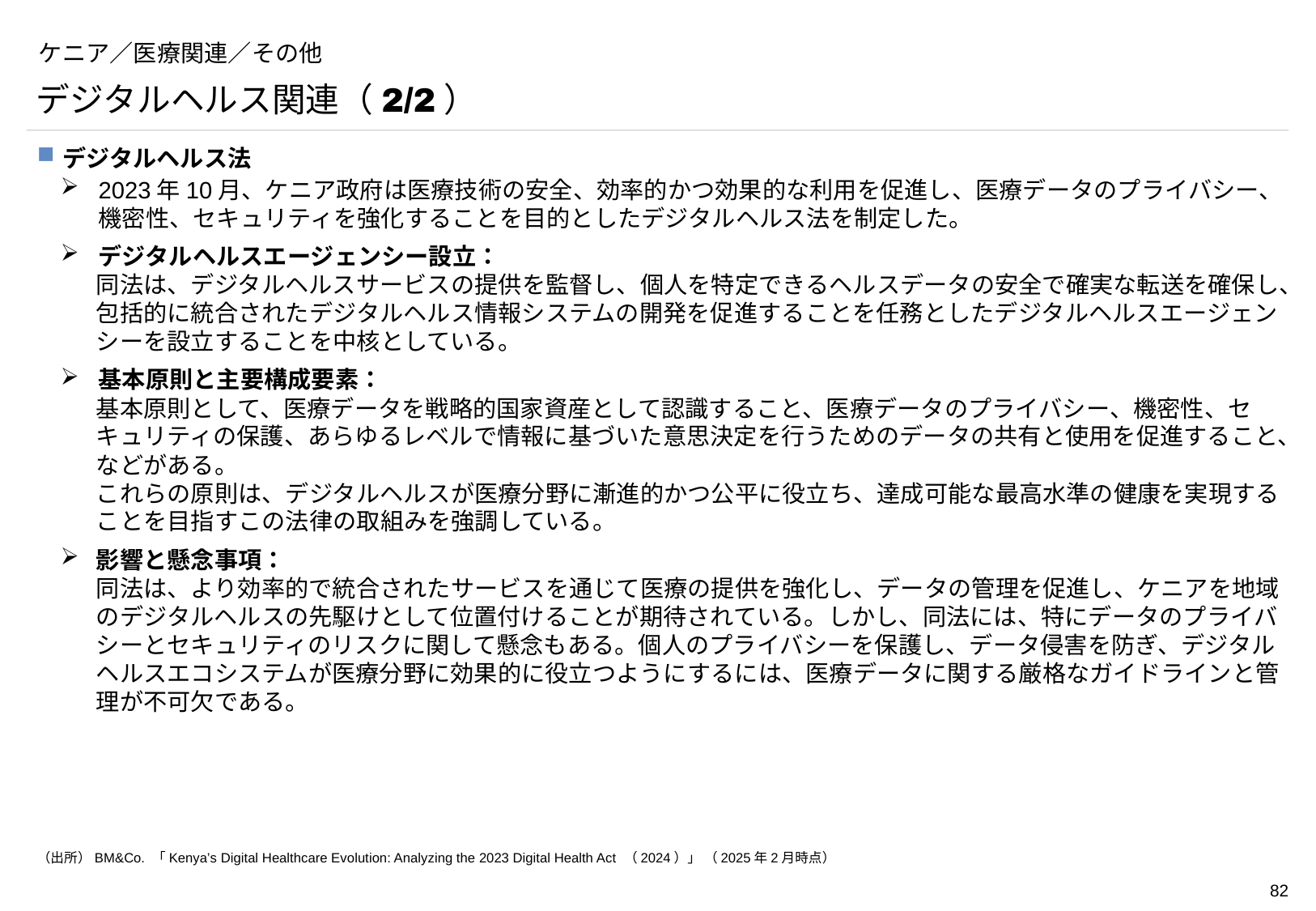

# ケニア／医療関連／その他
デジタルヘルス関連（2/2）
デジタルヘルス法
2023年10月、ケニア政府は医療技術の安全、効率的かつ効果的な利用を促進し、医療データのプライバシー、機密性、セキュリティを強化することを目的としたデジタルヘルス法を制定した。
デジタルヘルスエージェンシー設立：
同法は、デジタルヘルスサービスの提供を監督し、個人を特定できるヘルスデータの安全で確実な転送を確保し、包括的に統合されたデジタルヘルス情報システムの開発を促進することを任務としたデジタルヘルスエージェンシーを設立することを中核としている。
基本原則と主要構成要素：
基本原則として、医療データを戦略的国家資産として認識すること、医療データのプライバシー、機密性、セキュリティの保護、あらゆるレベルで情報に基づいた意思決定を行うためのデータの共有と使用を促進すること、などがある。
これらの原則は、デジタルヘルスが医療分野に漸進的かつ公平に役立ち、達成可能な最高水準の健康を実現することを目指すこの法律の取組みを強調している。
影響と懸念事項：
同法は、より効率的で統合されたサービスを通じて医療の提供を強化し、データの管理を促進し、ケニアを地域のデジタルヘルスの先駆けとして位置付けることが期待されている。しかし、同法には、特にデータのプライバシーとセキュリティのリスクに関して懸念もある。個人のプライバシーを保護し、データ侵害を防ぎ、デジタルヘルスエコシステムが医療分野に効果的に役立つようにするには、医療データに関する厳格なガイドラインと管理が不可欠である。

（出所）BM&Co. 「Kenya’s Digital Healthcare Evolution: Analyzing the 2023 Digital Health Act （2024）」 （2025年2月時点）